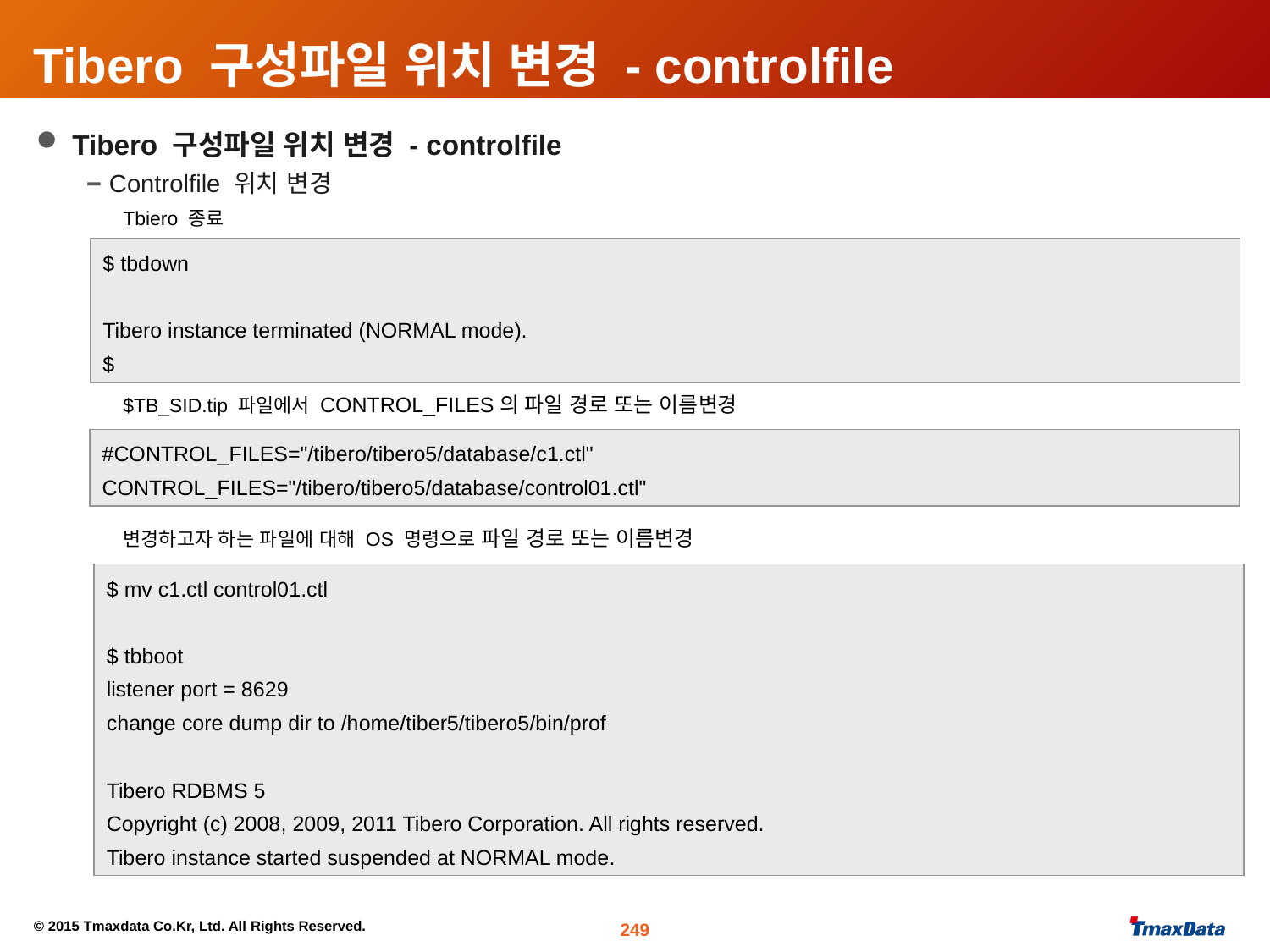

# Tibero 구성파일 위치 변경 - controlfile
 Tibero 구성파일 위치 변경 - controlfile
 Controlfile 위치 변경
Tbiero 종료

$TB_SID.tip 파일에서 CONTROL_FILES의 파일 경로 또는 이름변경

변경하고자 하는 파일에 대해 OS 명령으로 파일 경로 또는 이름변경

$ tbdown

Tibero instance terminated (NORMAL mode).
$
#CONTROL_FILES="/tibero/tibero5/database/c1.ctl"
CONTROL_FILES="/tibero/tibero5/database/control01.ctl"
$ mv c1.ctl control01.ctl

$ tbboot
listener port = 8629
change core dump dir to /home/tiber5/tibero5/bin/prof

Tibero RDBMS 5
Copyright (c) 2008, 2009, 2011 Tibero Corporation. All rights reserved.
Tibero instance started suspended at NORMAL mode.